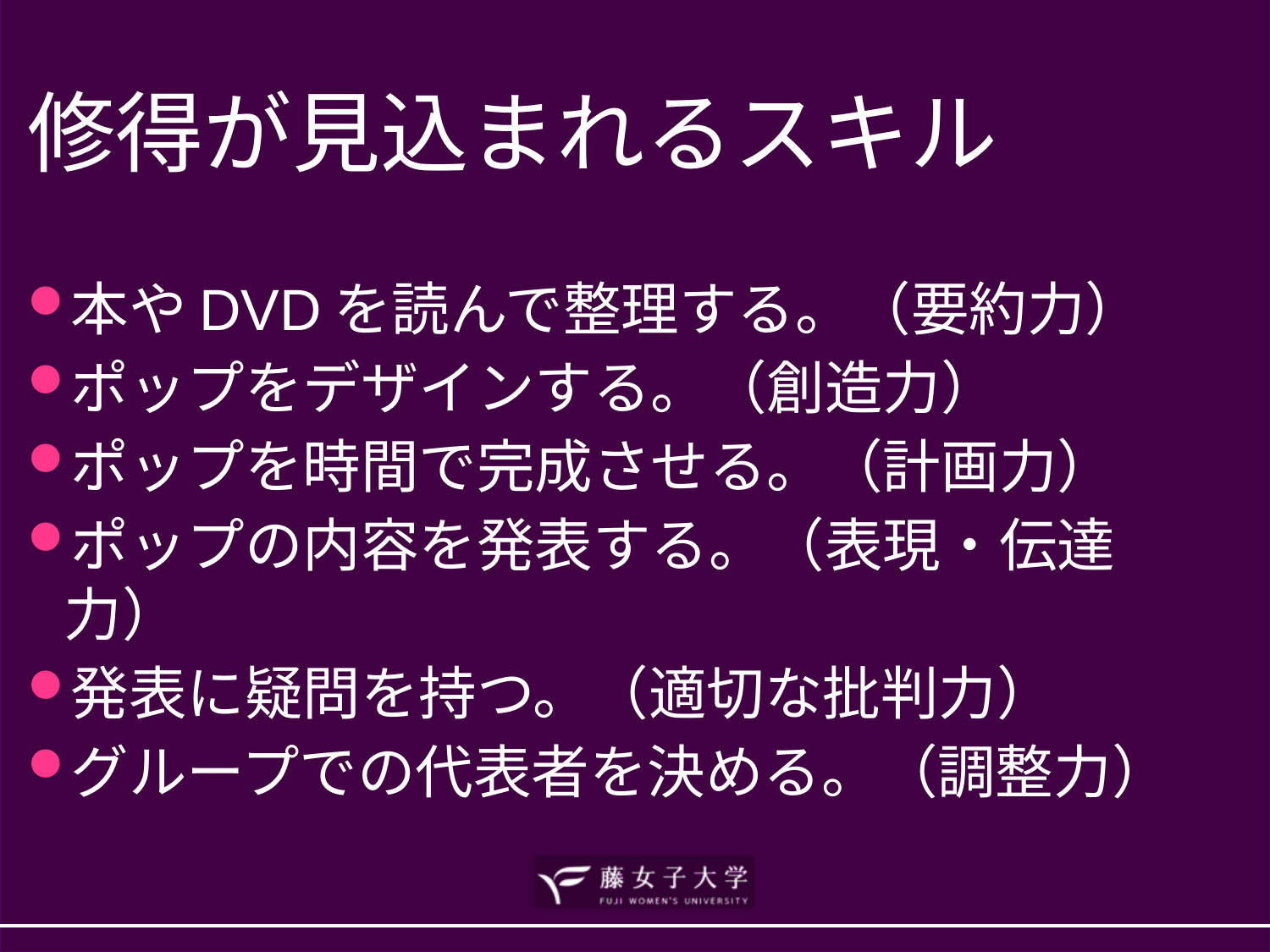

# 修得が見込まれるスキル
本やDVDを読んで整理する。（要約力）
ポップをデザインする。（創造力）
ポップを時間で完成させる。（計画力）
ポップの内容を発表する。（表現・伝達力）
発表に疑問を持つ。（適切な批判力）
グループでの代表者を決める。（調整力）